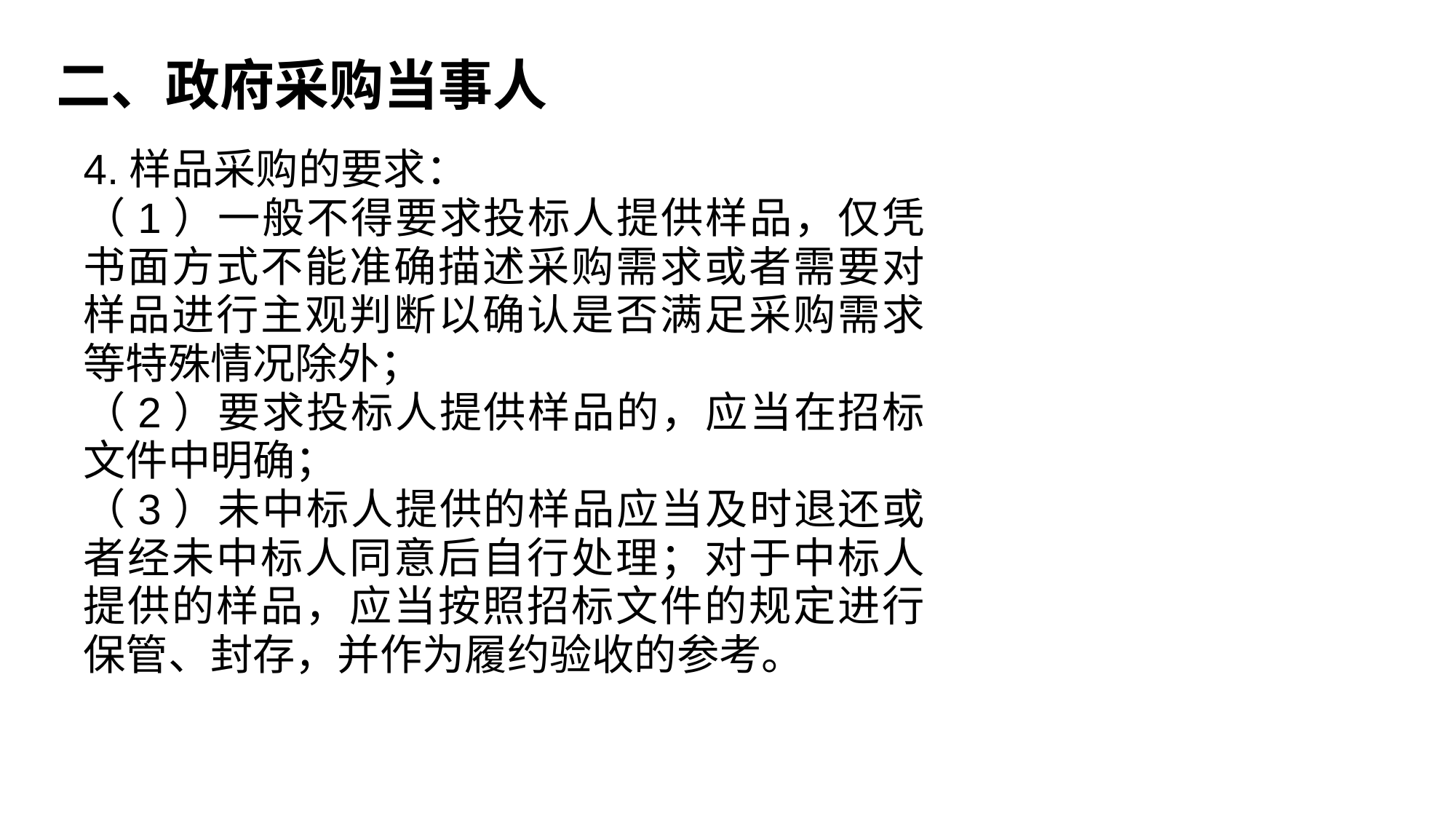

二、政府采购当事人
4.样品采购的要求：
（1）一般不得要求投标人提供样品，仅凭书面方式不能准确描述采购需求或者需要对样品进行主观判断以确认是否满足采购需求等特殊情况除外；
（2）要求投标人提供样品的，应当在招标文件中明确；
（3）未中标人提供的样品应当及时退还或者经未中标人同意后自行处理；对于中标人提供的样品，应当按照招标文件的规定进行保管、封存，并作为履约验收的参考。